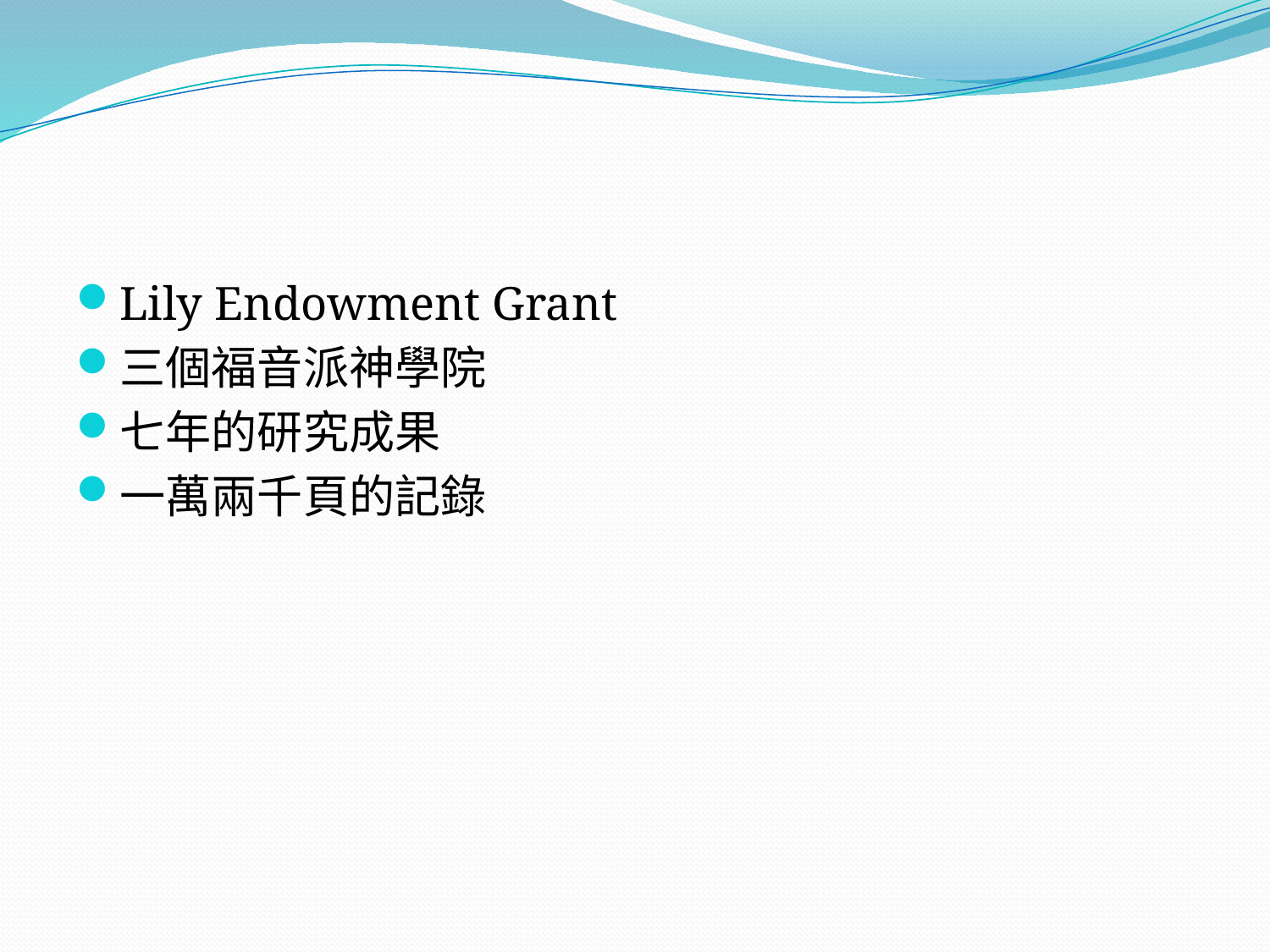

#
Lily Endowment Grant
三個福音派神學院
七年的研究成果
一萬兩千頁的記錄